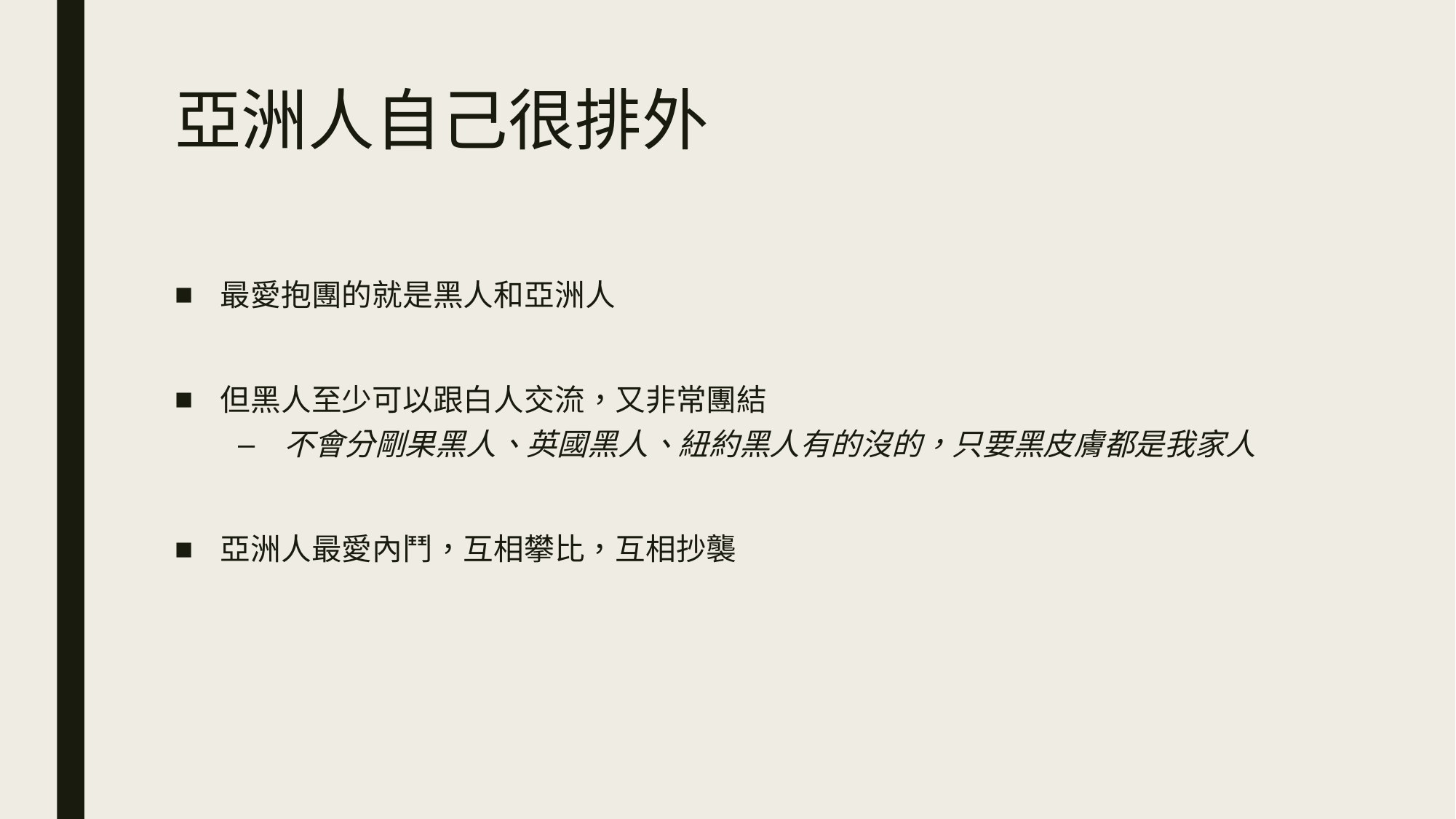

# 亞洲人自己很排外
最愛抱團的就是黑人和亞洲人

但黑人至少可以跟白人交流，又非常團結
不會分剛果黑人、英國黑人、紐約黑人有的沒的，只要黑皮膚都是我家人

亞洲人最愛內鬥，互相攀比，互相抄襲